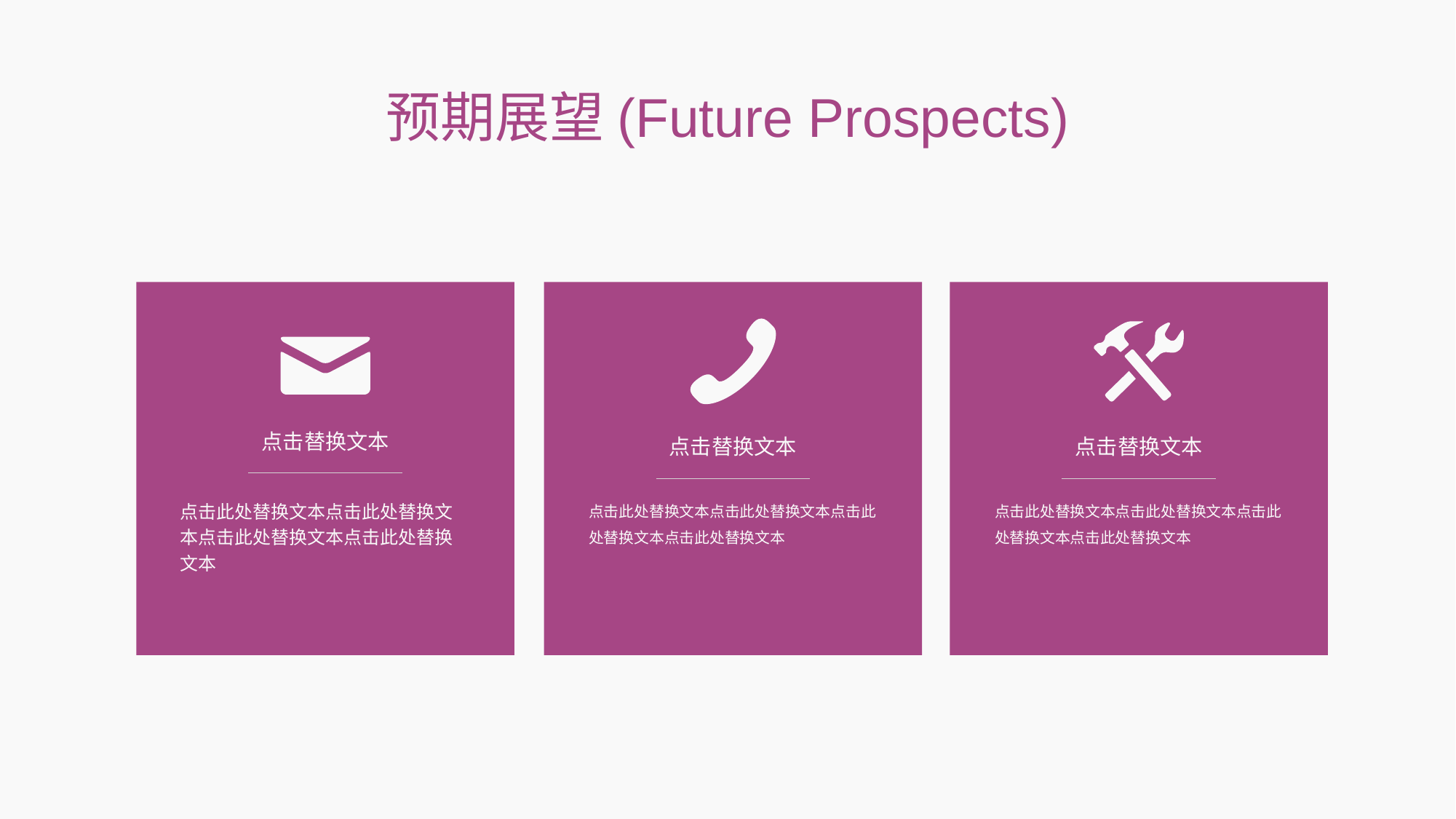

# 预期展望(Future Prospects)

点击替换文本
点击替换文本
点击替换文本
点击此处替换文本点击此处替换文本点击此处替换文本点击此处替换文本

点击此处替换文本点击此处替换文本点击此处替换文本点击此处替换文本

点击此处替换文本点击此处替换文本点击此处替换文本点击此处替换文本